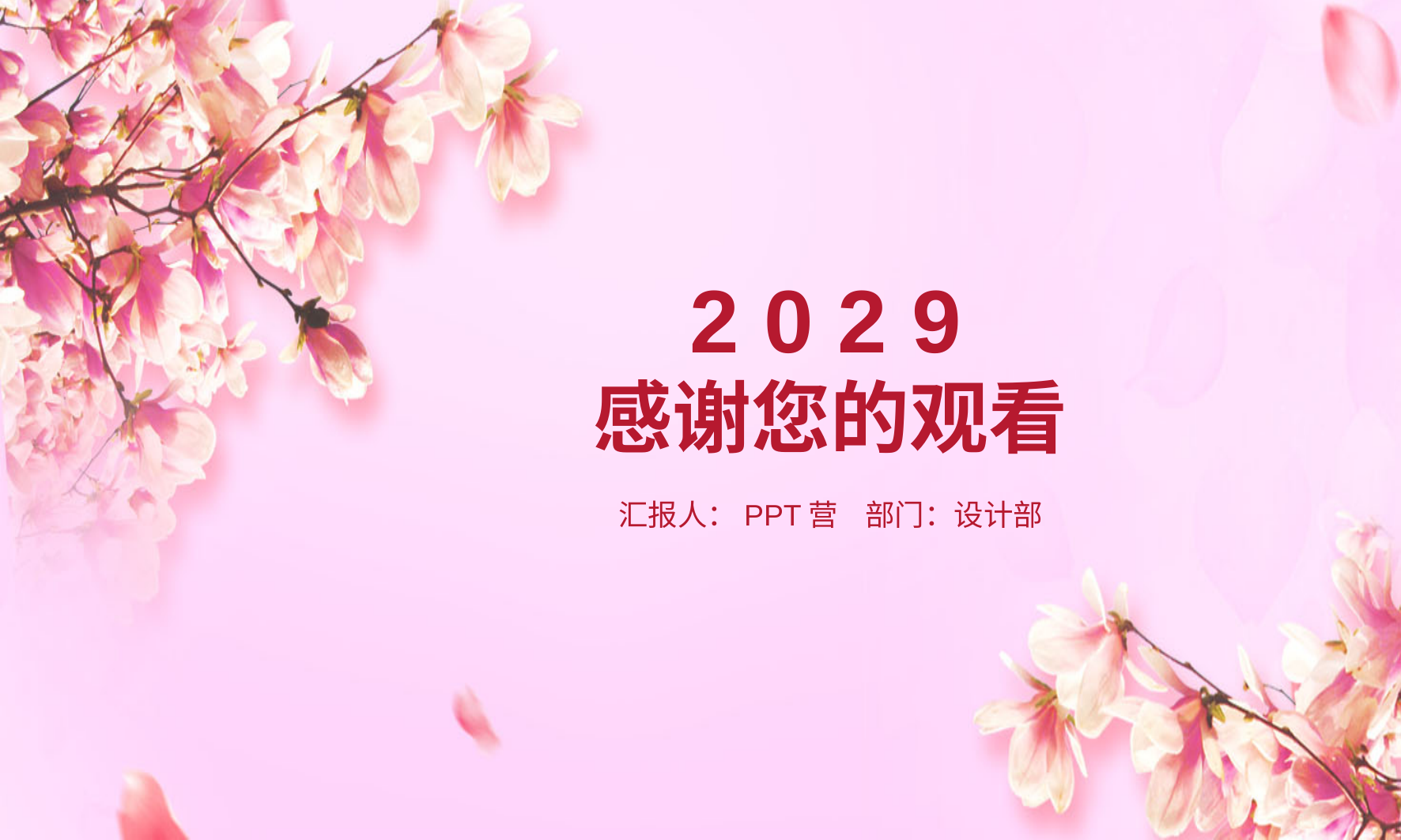

2 0 2 9
感谢您的观看
汇报人：PPT营    部门：设计部